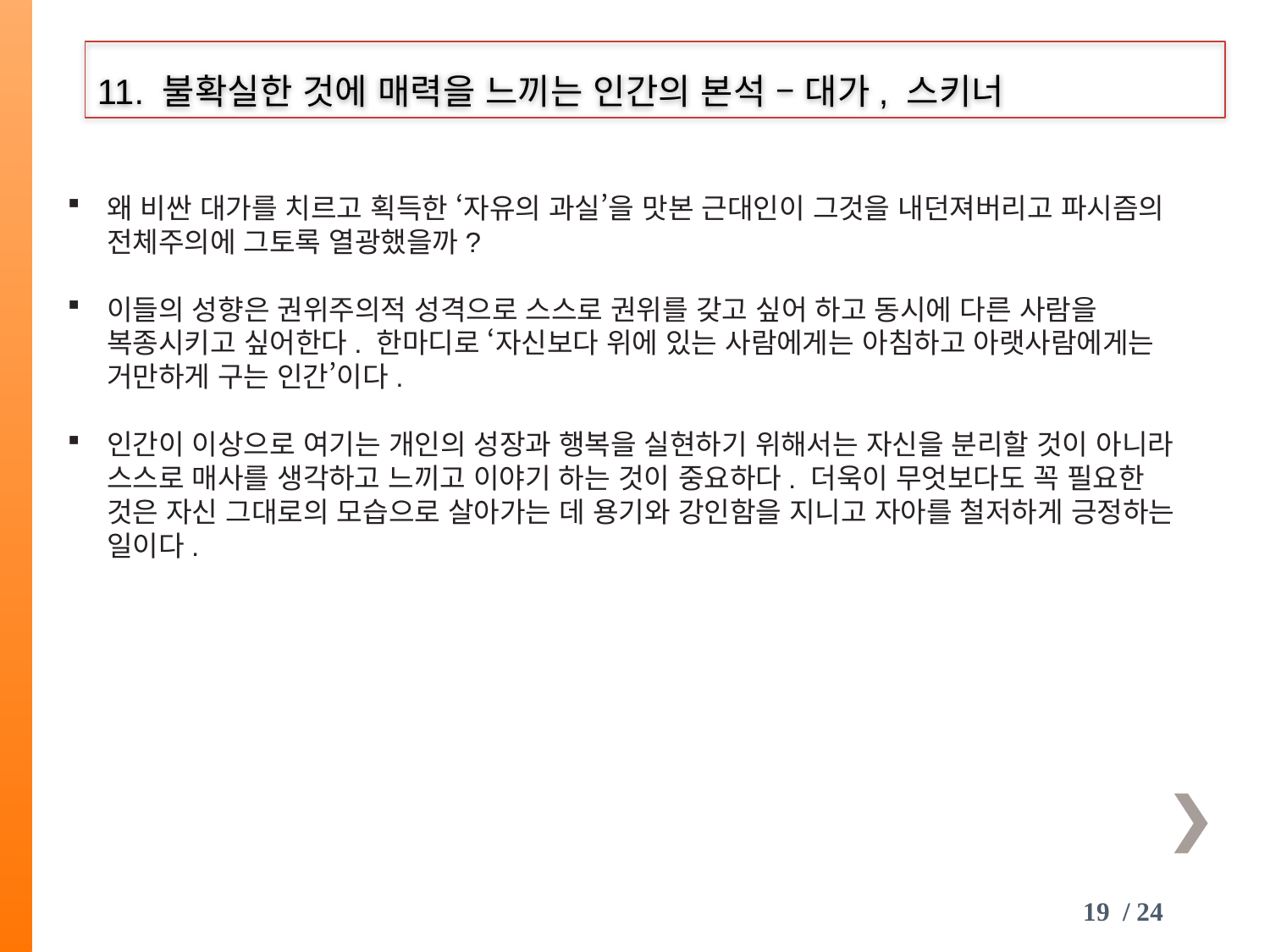

11. 불확실한 것에 매력을 느끼는 인간의 본석 – 대가, 스키너

왜 비싼 대가를 치르고 획득한 ‘자유의 과실’을 맛본 근대인이 그것을 내던져버리고 파시즘의 전체주의에 그토록 열광했을까?

이들의 성향은 권위주의적 성격으로 스스로 권위를 갖고 싶어 하고 동시에 다른 사람을 복종시키고 싶어한다. 한마디로 ‘자신보다 위에 있는 사람에게는 아침하고 아랫사람에게는 거만하게 구는 인간’이다.

인간이 이상으로 여기는 개인의 성장과 행복을 실현하기 위해서는 자신을 분리할 것이 아니라 스스로 매사를 생각하고 느끼고 이야기 하는 것이 중요하다. 더욱이 무엇보다도 꼭 필요한 것은 자신 그대로의 모습으로 살아가는 데 용기와 강인함을 지니고 자아를 철저하게 긍정하는 일이다.

19  / 24